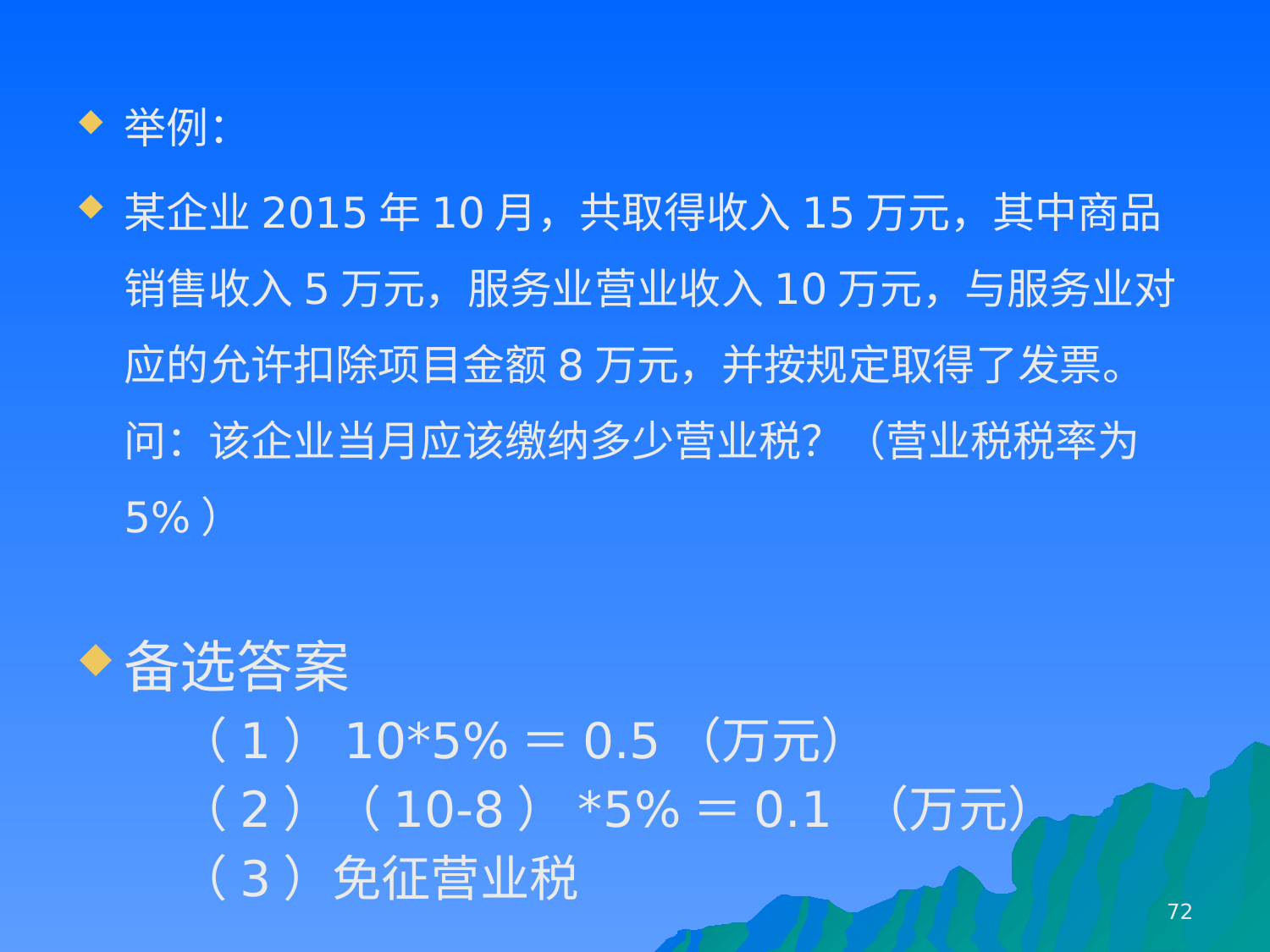

举例：
某企业2015年10月，共取得收入15万元，其中商品销售收入5万元，服务业营业收入10万元，与服务业对应的允许扣除项目金额8万元，并按规定取得了发票。问：该企业当月应该缴纳多少营业税？（营业税税率为5%）

备选答案
（1）10*5%＝0.5（万元）
（2）（10-8）*5%＝0.1 （万元）
（3）免征营业税
72